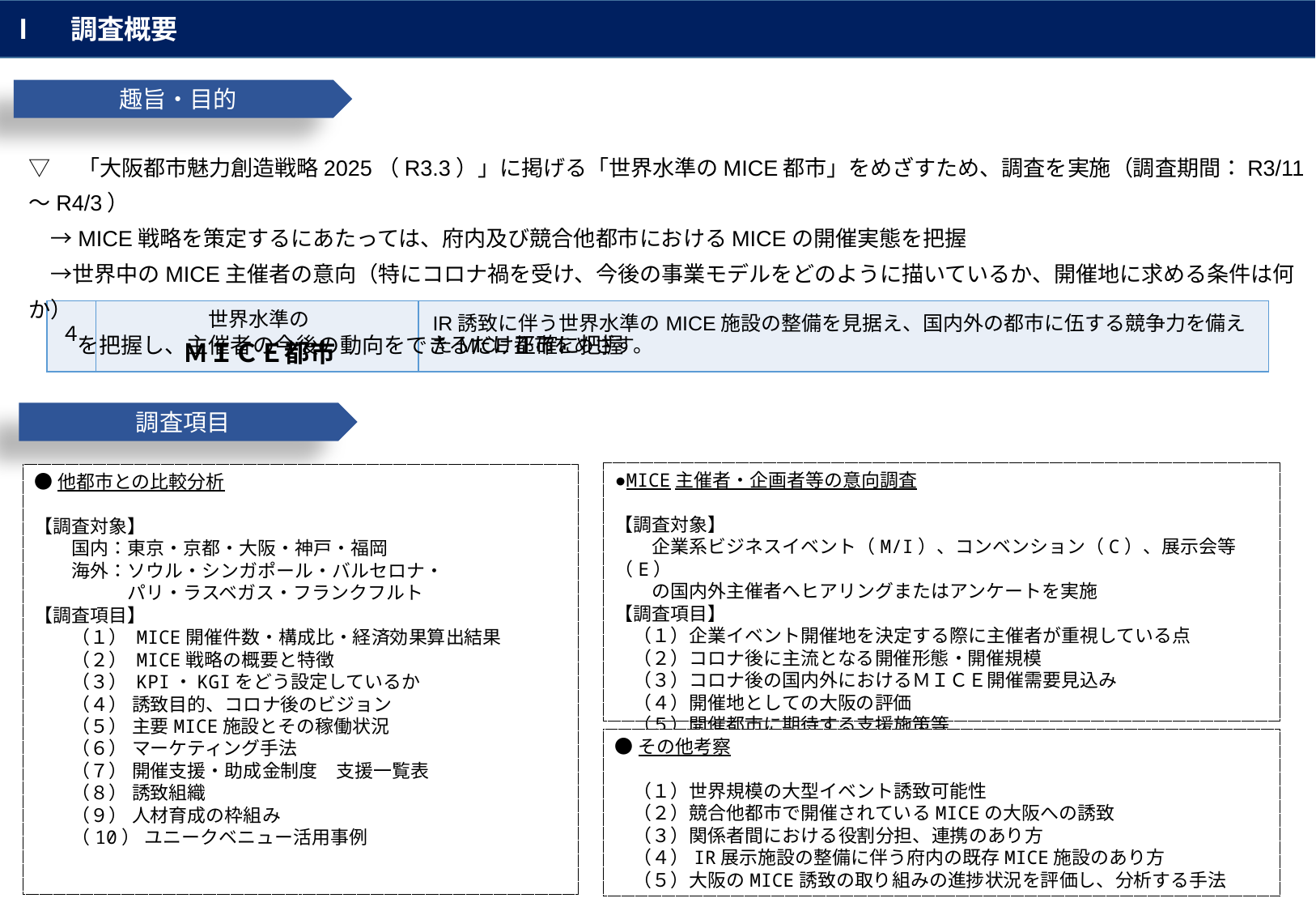

Ⅰ　調査概要
趣旨・目的
▽　「大阪都市魅力創造戦略2025（R3.3）」に掲げる「世界水準のMICE都市」をめざすため、調査を実施（調査期間：R3/11～R4/3）
　→MICE戦略を策定するにあたっては、府内及び競合他都市におけるMICEの開催実態を把握
　→世界中のMICE主催者の意向（特にコロナ禍を受け、今後の事業モデルをどのように描いているか、開催地に求める条件は何か）
　　 を把握し、主催者の今後の動向をできるだけ正確に把握
| ４ | 世界水準の ＭＩＣＥ都市 | IR誘致に伴う世界水準のMICE施設の整備を見据え、国内外の都市に伍する競争力を備えたMICE都市をめざす。 |
| --- | --- | --- |
調査項目
●MICE主催者・企画者等の意向調査

【調査対象】
　　企業系ビジネスイベント（M/I）、コンベンション（C）、展示会等（E）
　　の国内外主催者へヒアリングまたはアンケートを実施
【調査項目】
　（１）企業イベント開催地を決定する際に主催者が重視している点
　（２）コロナ後に主流となる開催形態・開催規模
　（３）コロナ後の国内外におけるＭＩＣＥ開催需要見込み
　（４）開催地としての大阪の評価
　（５）開催都市に期待する支援施策等

●他都市との比較分析

【調査対象】
　　国内：東京・京都・大阪・神戸・福岡
　　海外：ソウル・シンガポール・バルセロナ・
　　　　　パリ・ラスベガス・フランクフルト
【調査項目】
　　（１） MICE開催件数・構成比・経済効果算出結果
　　（２） MICE戦略の概要と特徴
　　（３） KPI・KGIをどう設定しているか
　　（４） 誘致目的、コロナ後のビジョン
　　（５） 主要MICE施設とその稼働状況
　　（６） マーケティング手法
　　（７） 開催支援・助成金制度　支援一覧表
　　（８） 誘致組織
　　（９） 人材育成の枠組み
　　（10） ユニークベニュー活用事例
●その他考察

　（１）世界規模の大型イベント誘致可能性
　（２）競合他都市で開催されているMICEの大阪への誘致
　（３）関係者間における役割分担、連携のあり方
　（４）IR展示施設の整備に伴う府内の既存MICE施設のあり方
　（５）大阪のMICE誘致の取り組みの進捗状況を評価し、分析する手法